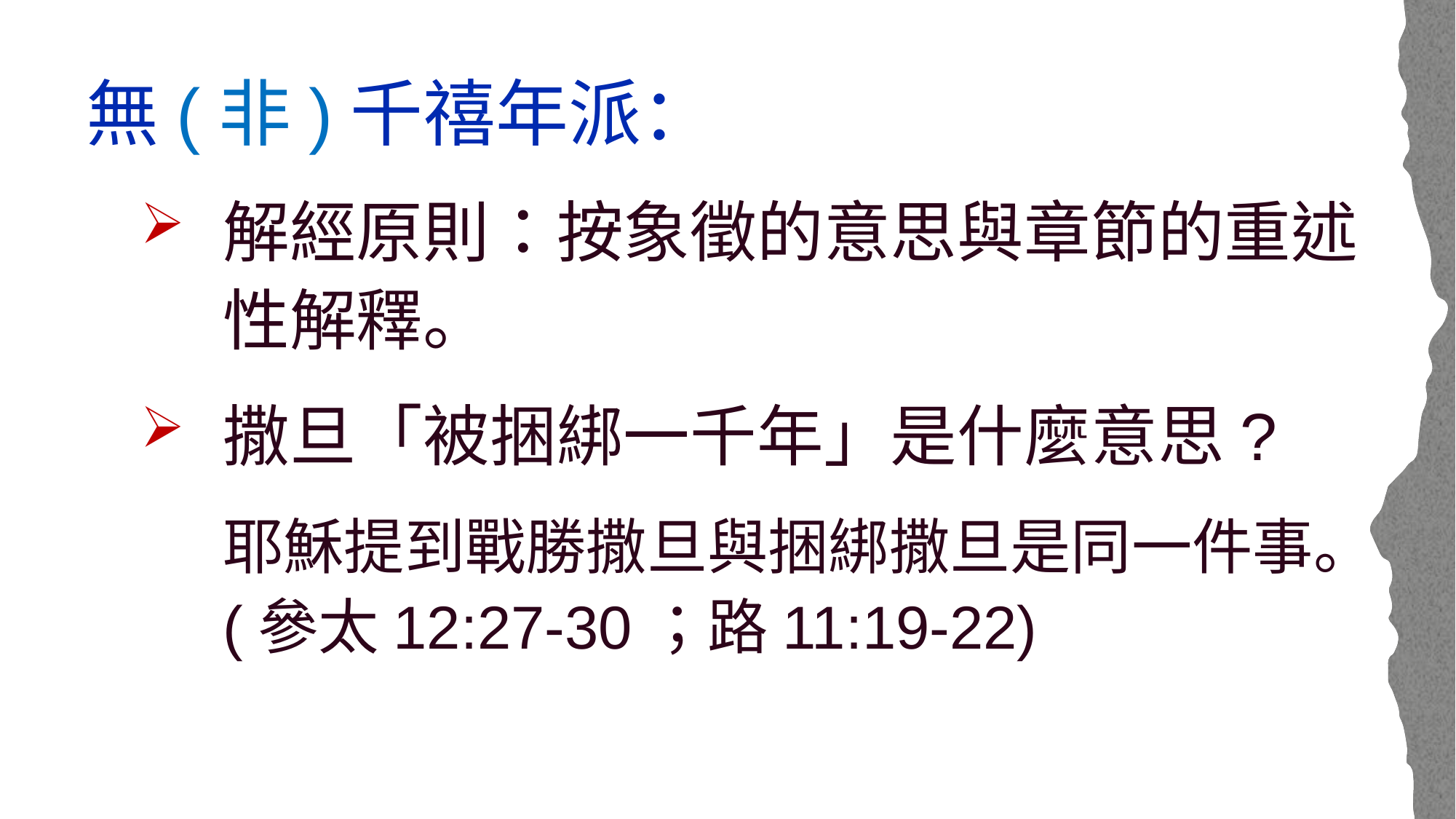

無(非)千禧年派：
解經原則：按象徵的意思與章節的重述性解釋。
撒旦「被捆綁一千年」是什麼意思?
耶穌提到戰勝撒旦與捆綁撒旦是同一件事。(參太12:27-30；路11:19-22)